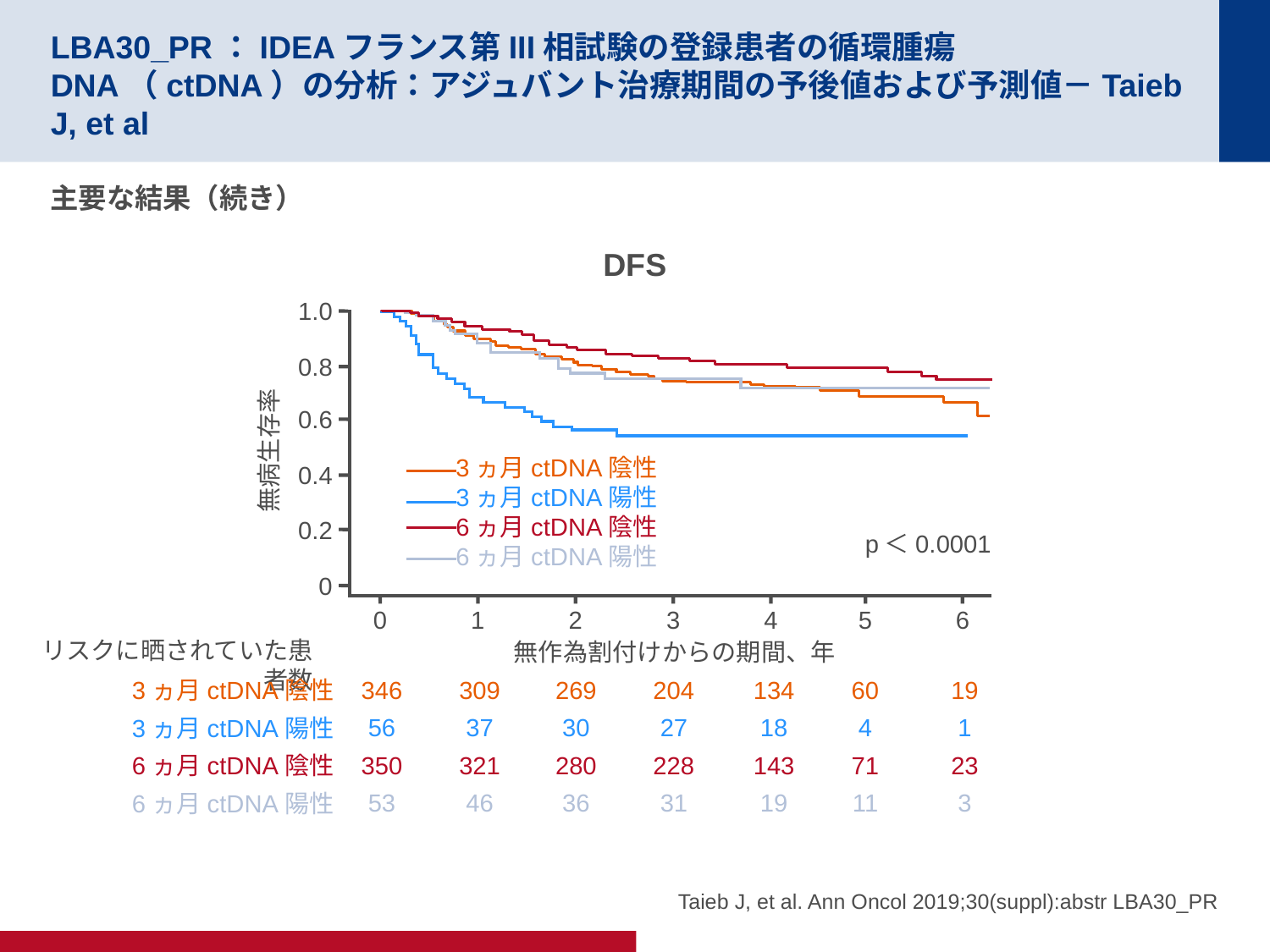

# LBA30_PR：IDEAフランス第III相試験の登録患者の循環腫瘍DNA（ctDNA）の分析：アジュバント治療期間の予後値および予測値－Taieb J, et al
主要な結果（続き）
DFS
1.0

0.8

0.6

0.4

0.2

0

0
1
2
3
4
5
6
無作為割付けからの期間、年

無病生存率
3ヵ月ctDNA陰性
3ヵ月ctDNA陽性
6ヵ月ctDNA陰性
6ヵ月ctDNA陽性
p＜0.0001
リスクに晒されていた患者数
3ヵ月ctDNA陰性
346
309
269
204
134
60
19
3ヵ月ctDNA陽性
37
30
27
18
4
1
56
6ヵ月ctDNA陰性
350
321
280
228
143
71
23
6ヵ月ctDNA陽性
53
46
36
31
19
11
3
Taieb J, et al. Ann Oncol 2019;30(suppl):abstr LBA30_PR